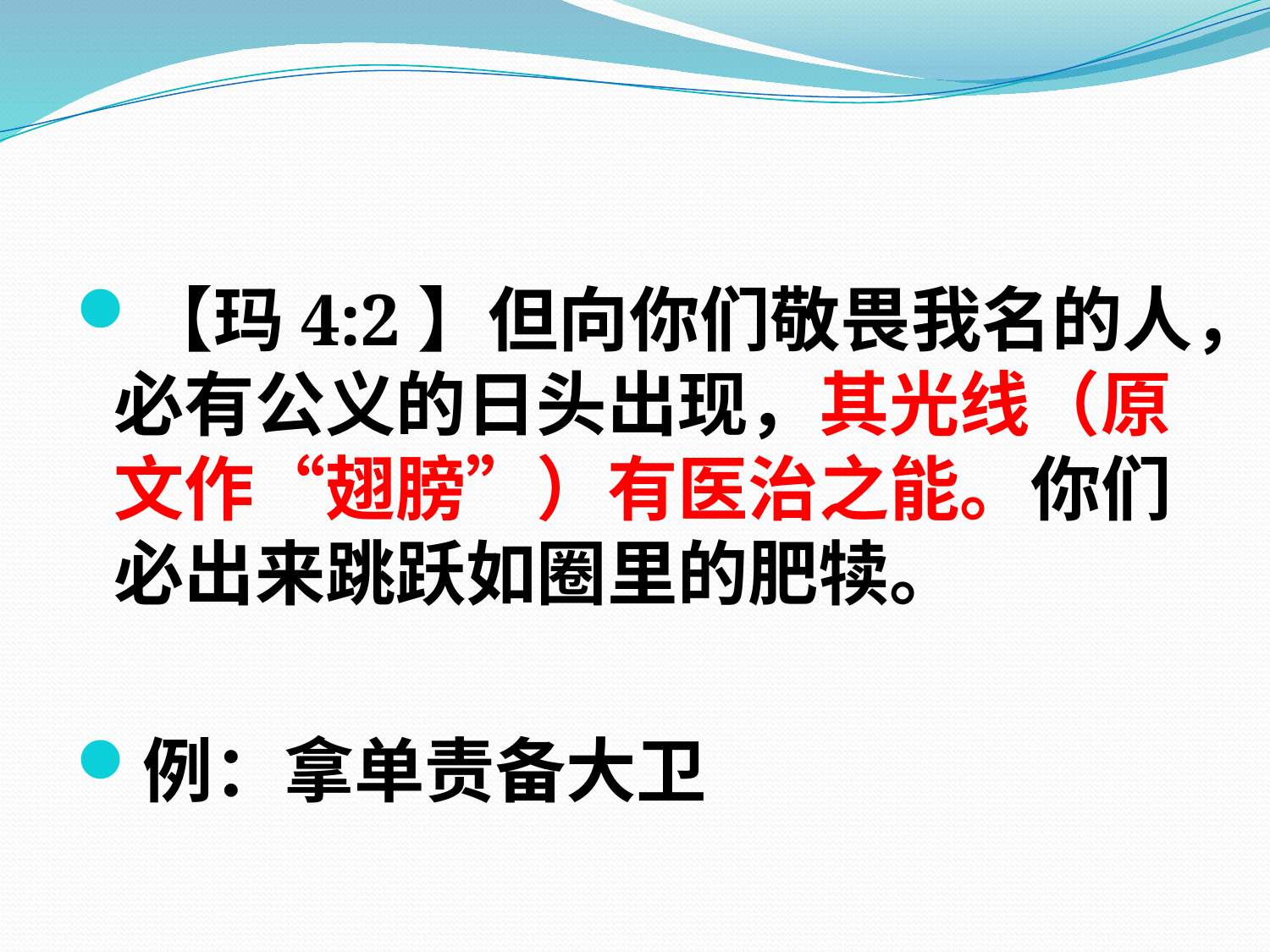

#
【玛4:2】但向你们敬畏我名的人，必有公义的日头出现，其光线（原文作“翅膀”）有医治之能。你们必出来跳跃如圈里的肥犊。

例：拿单责备大卫